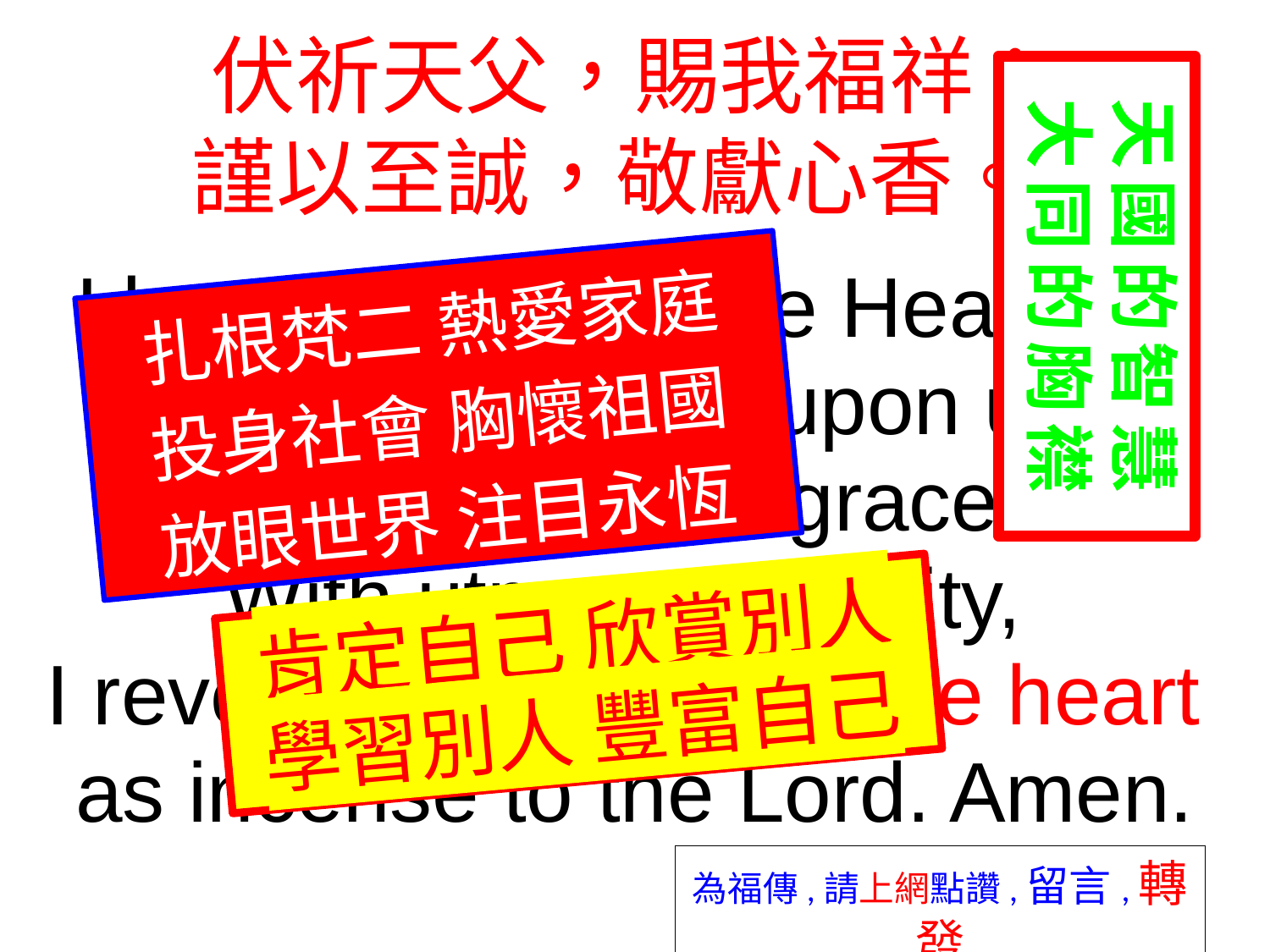

伏祈天父，賜我福祥；
         謹以至誠，敬獻心香。亞孟
I humbly pray to the Heavenly Father, bestow upon us blessings and grace;
With utmost sincerity,
I reverently offer my pure heart
as incense to the Lord. Amen.
天國的智慧
大同的胸襟
扎根梵二 熱愛家庭
投身社會 胸懷祖國
放眼世界 注目永恆
肯定自己 欣賞別人
學習別人 豐富自己
為福傳,請上網點讚,留言,轉發